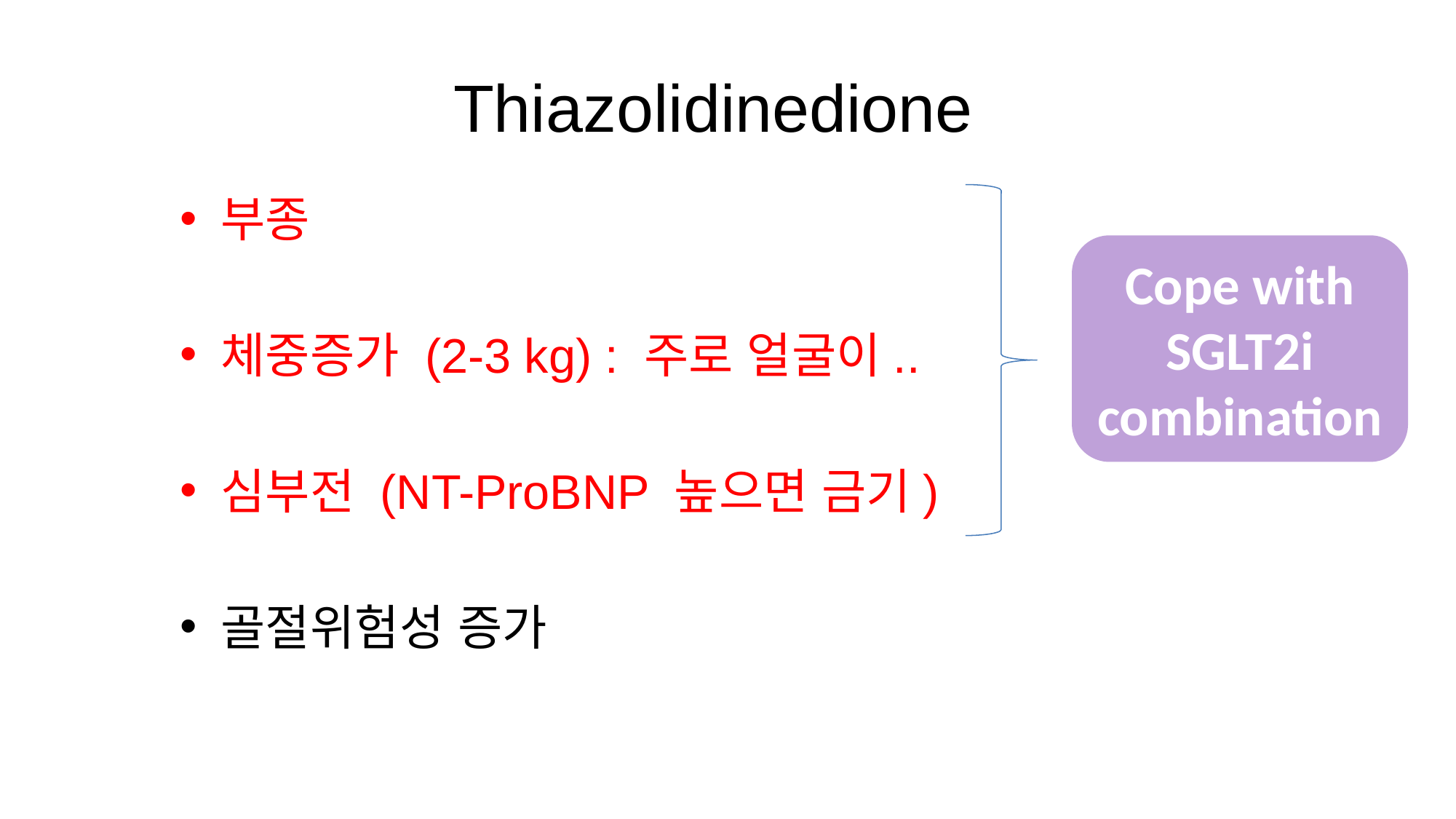

# Thiazolidinedione
부종

체중증가 (2-3 kg) : 주로 얼굴이..

심부전 (NT-ProBNP 높으면 금기)

골절위험성 증가

Cope with
SGLT2i combination